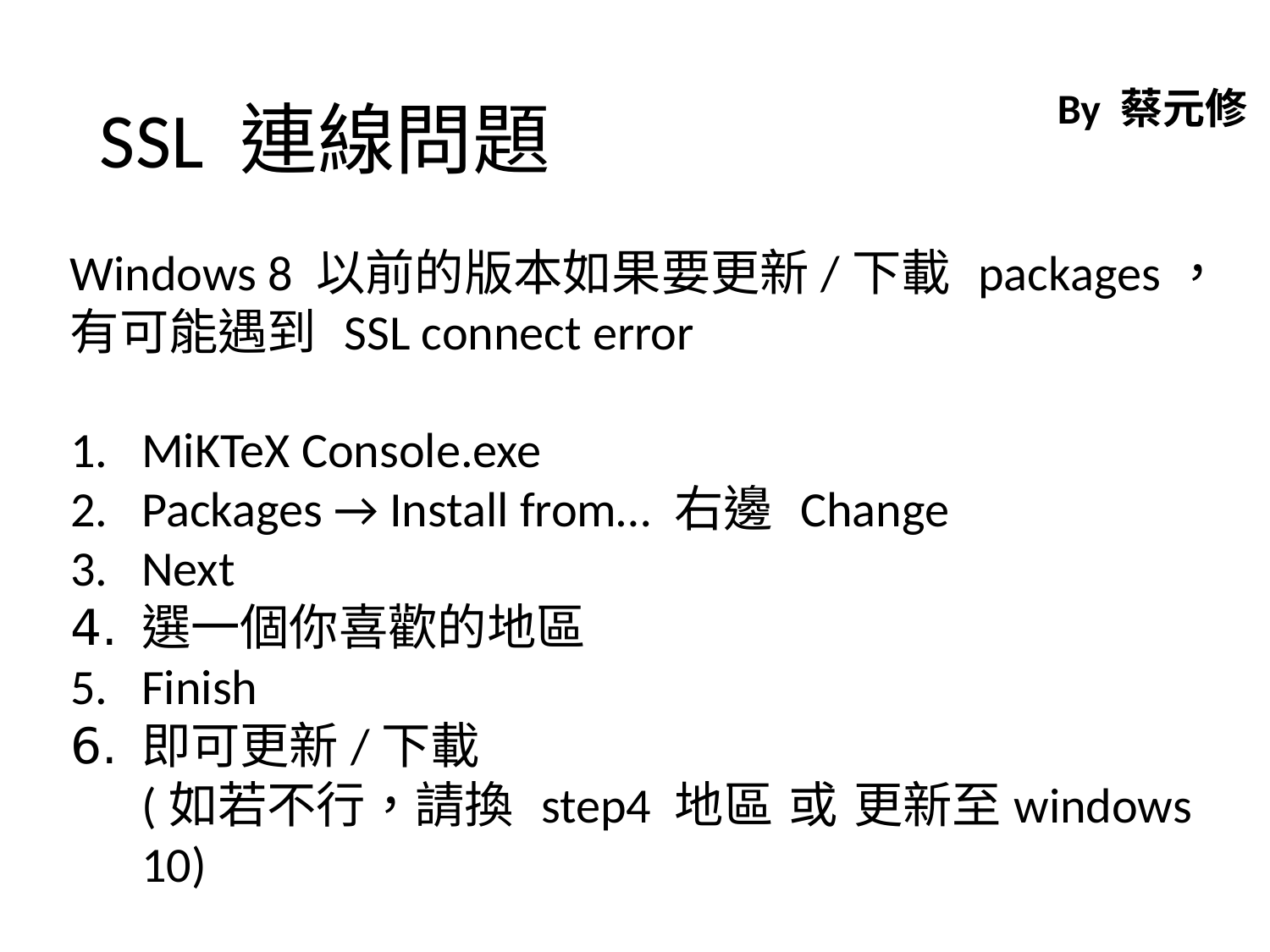

SSL 連線問題
By 蔡元修
Windows 8 以前的版本如果要更新/下載 packages，有可能遇到 SSL connect error

MiKTeX Console.exe
Packages → Install from… 右邊 Change
Next
選一個你喜歡的地區
Finish
即可更新/下載
(如若不行，請換 step4 地區 或 更新至windows 10)